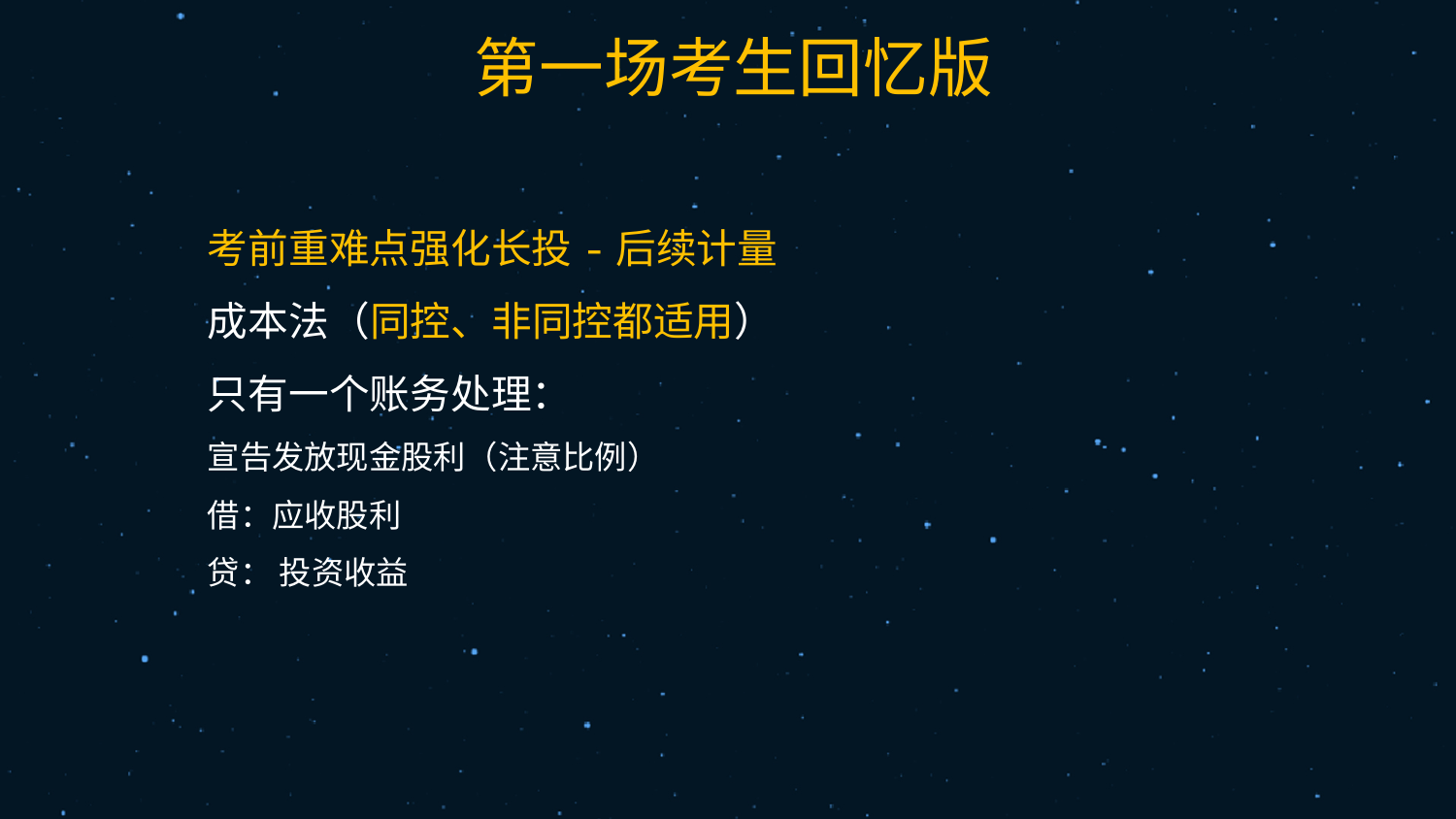

19
考前重难点强化长投-后续计量
成本法（同控、非同控都适用）
只有一个账务处理：
宣告发放现金股利（注意比例）
借：应收股利
贷： 投资收益